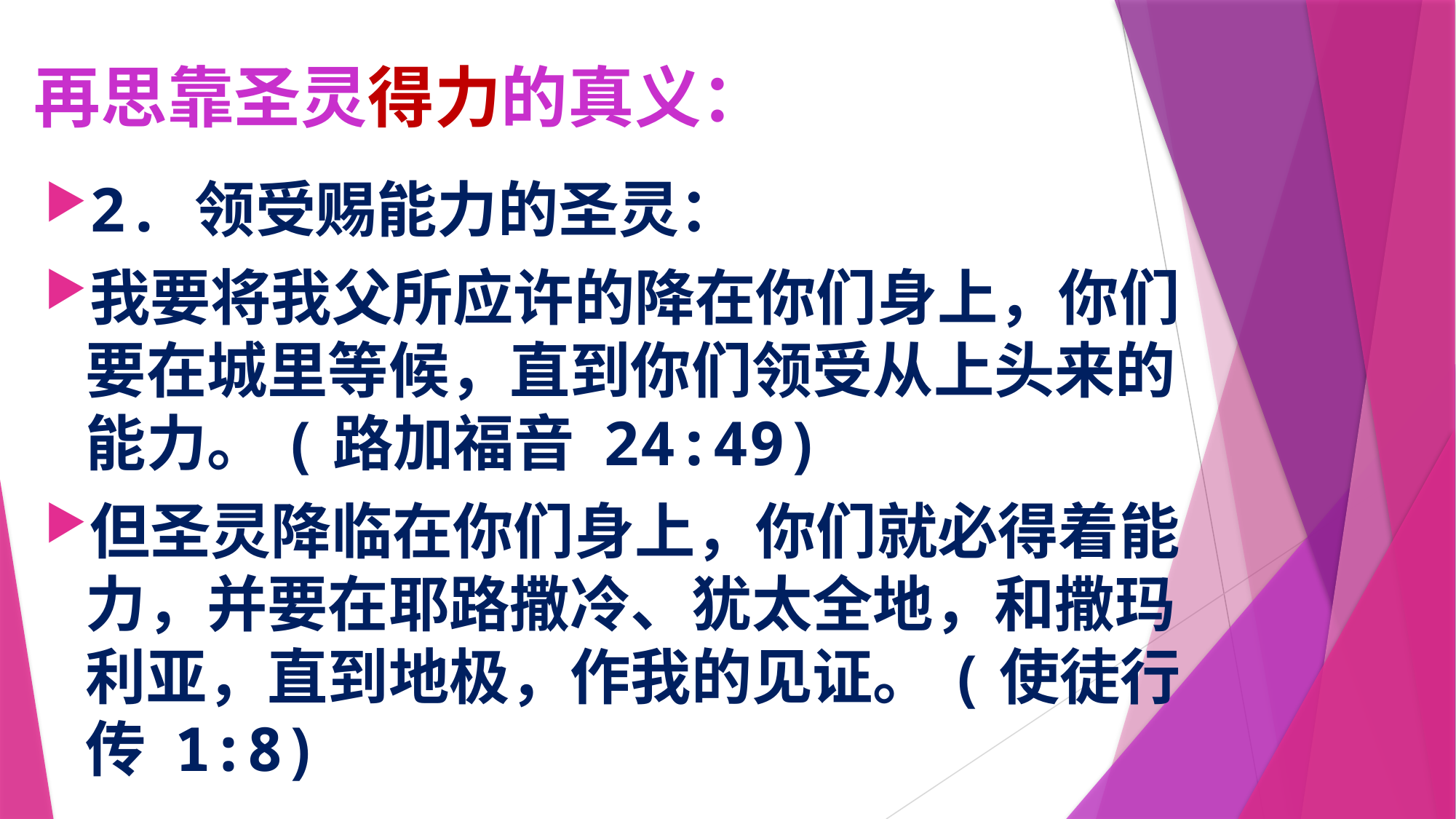

# 再思靠圣灵得力的真义：
2.	领受赐能力的圣灵：
我要将我父所应许的降在你们身上，你们要在城里等候，直到你们领受从上头来的能力。(路加福音 24:49)
但圣灵降临在你们身上，你们就必得着能力，并要在耶路撒冷、犹太全地，和撒玛利亚，直到地极，作我的见证。(使徒行传 1:8)